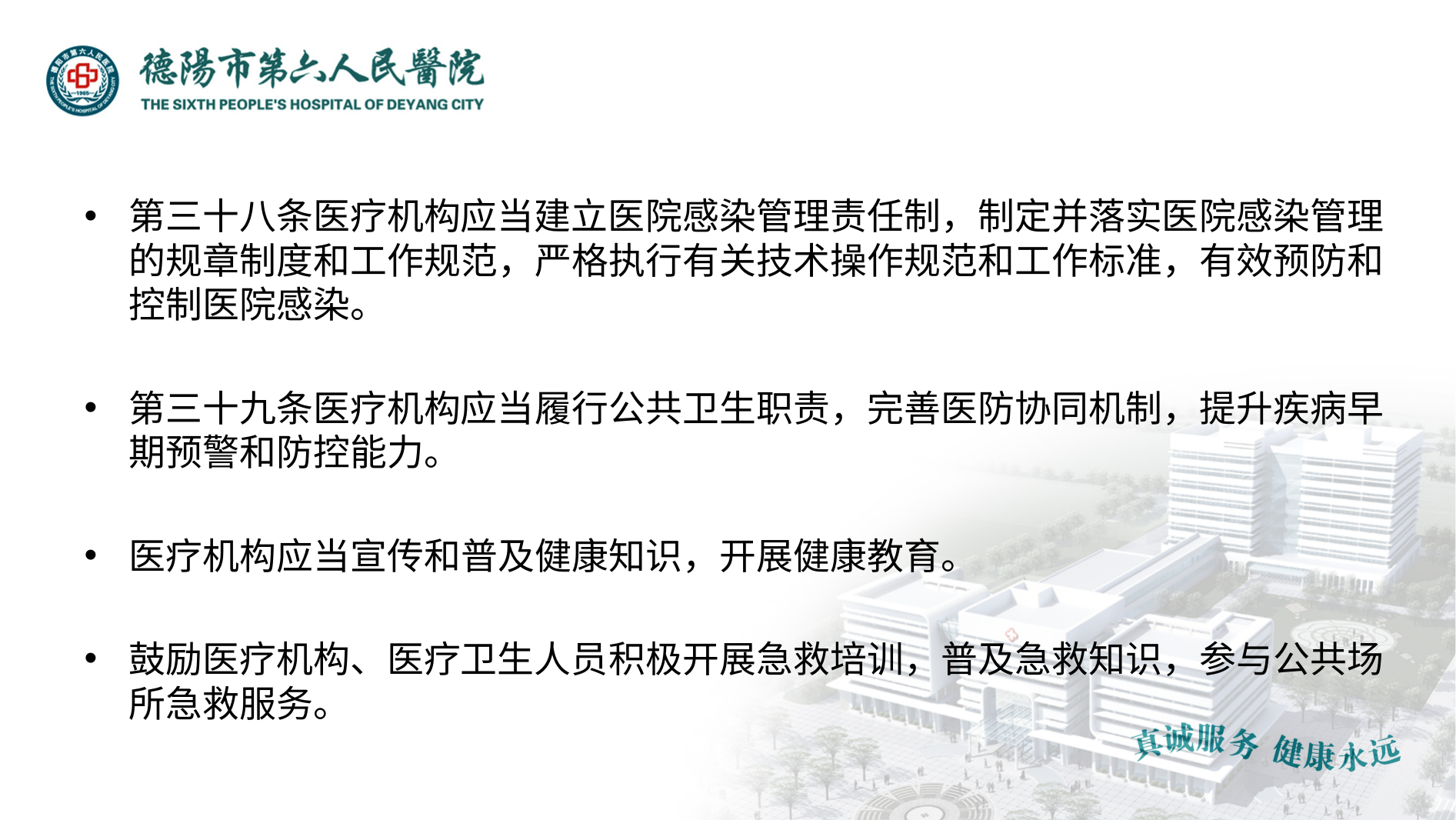

#
第三十八条医疗机构应当建立医院感染管理责任制，制定并落实医院感染管理的规章制度和工作规范，严格执行有关技术操作规范和工作标准，有效预防和控制医院感染。

第三十九条医疗机构应当履行公共卫生职责，完善医防协同机制，提升疾病早期预警和防控能力。

医疗机构应当宣传和普及健康知识，开展健康教育。

鼓励医疗机构、医疗卫生人员积极开展急救培训，普及急救知识，参与公共场所急救服务。